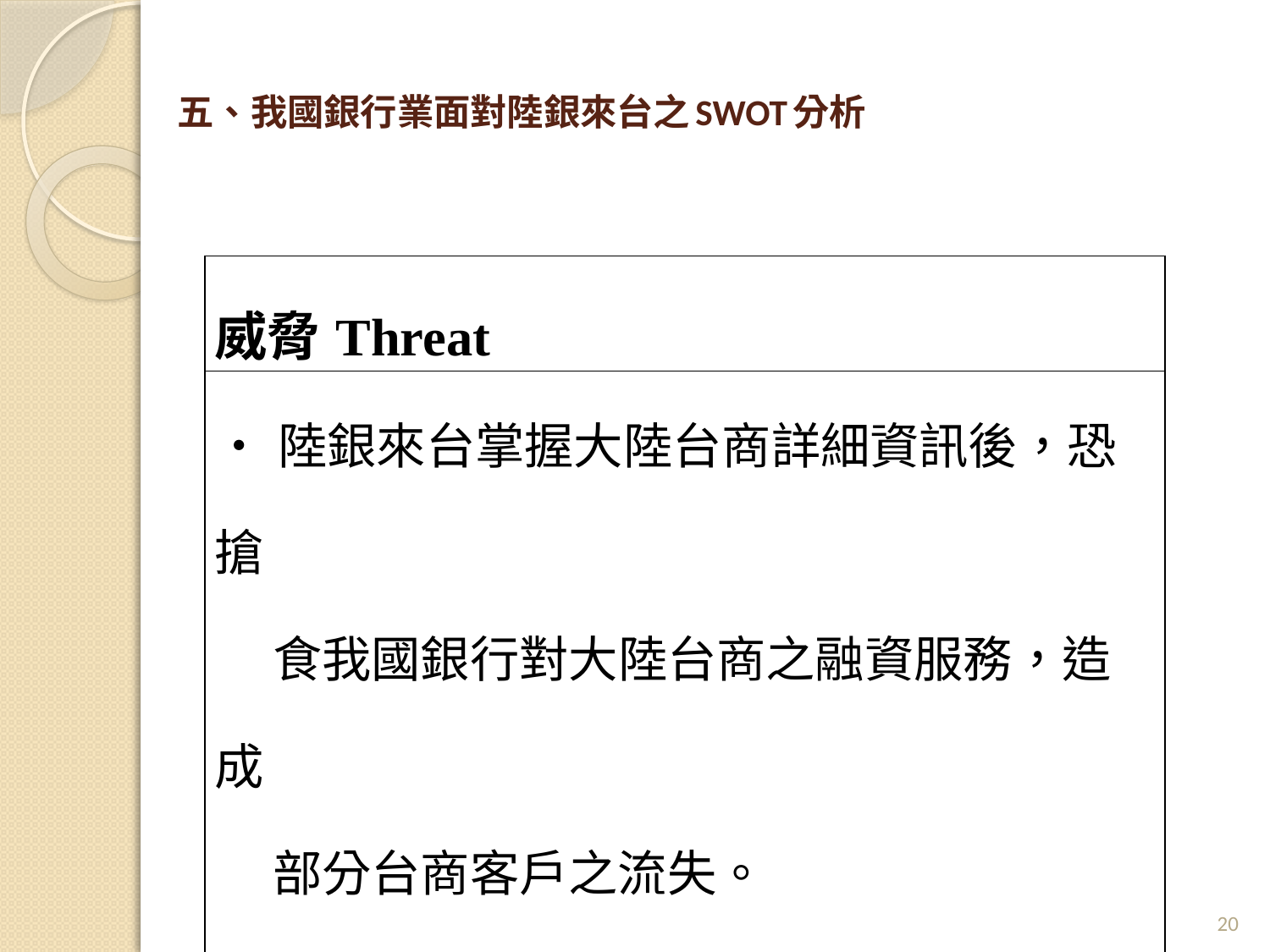

# 五、我國銀行業面對陸銀來台之SWOT分析
| 威脅Threat |
| --- |
| ‧陸銀來台掌握大陸台商詳細資訊後，恐搶 食我國銀行對大陸台商之融資服務，造成 部分台商客戶之流失。 ‧陸銀來台將可直接接觸到國內優秀金融人 才，進而展開挖角。 |
20